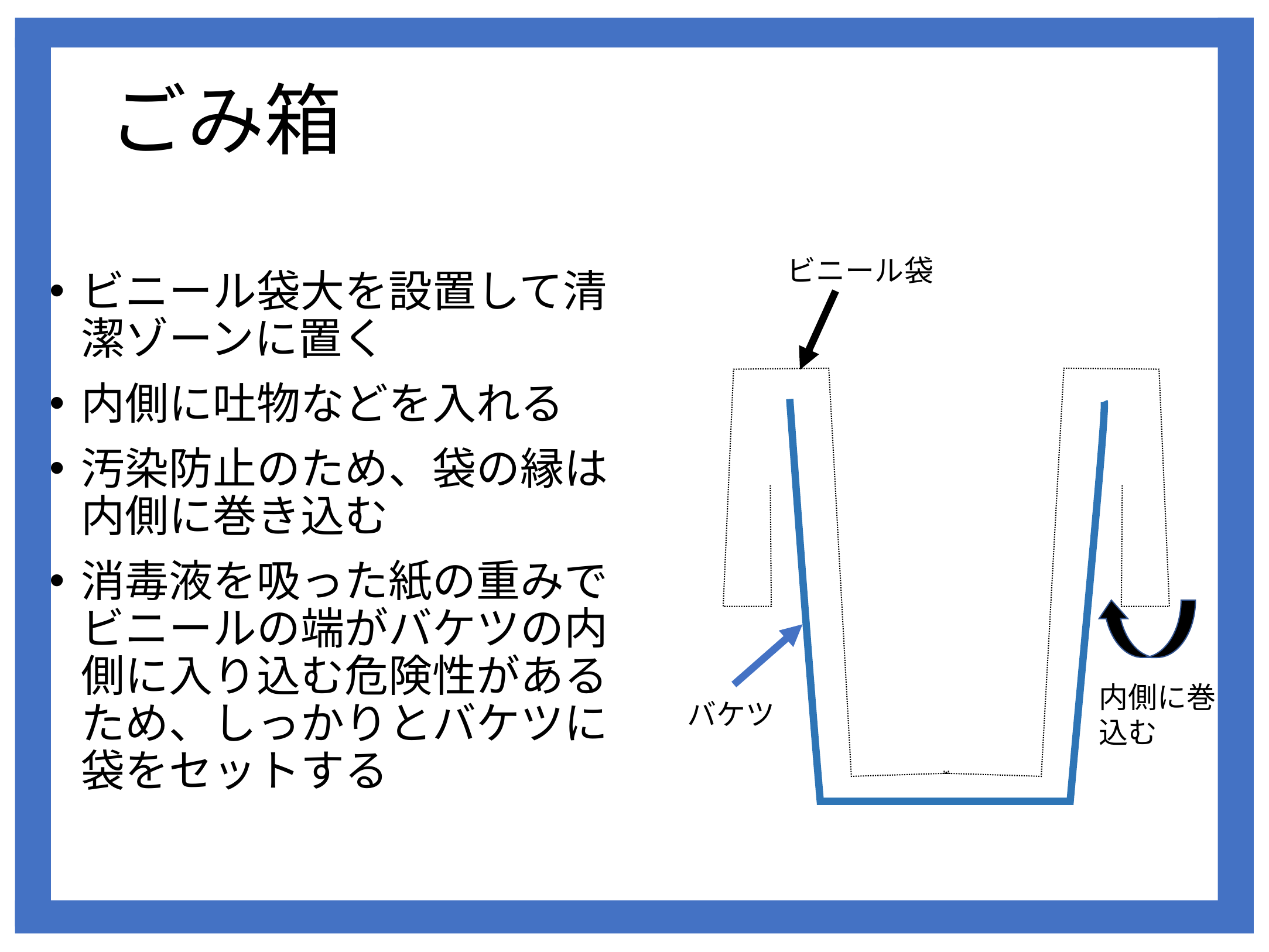

# バケツ

ごみ箱
ビニール袋
ビニール袋大を設置して清潔ゾーンに置く
内側に吐物などを入れる
汚染防止のため、袋の縁は内側に巻き込む
消毒液を吸った紙の重みでビニールの端がバケツの内側に入り込む危険性があるため、しっかりとバケツに袋をセットする

内側に巻き込む
バケツ